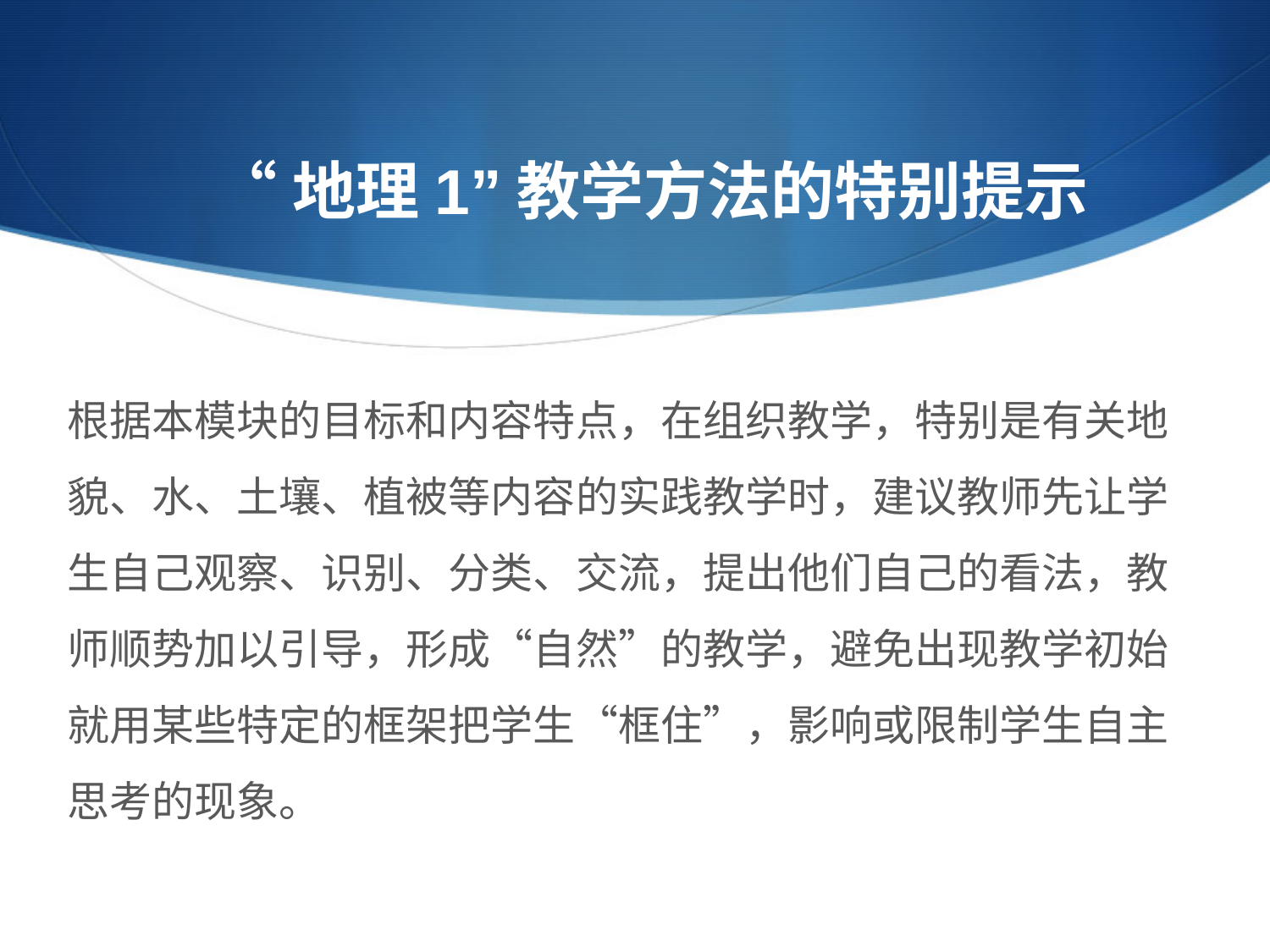

“地理1”教学方法的特别提示
根据本模块的目标和内容特点，在组织教学，特别是有关地貌、水、土壤、植被等内容的实践教学时，建议教师先让学生自己观察、识别、分类、交流，提出他们自己的看法，教师顺势加以引导，形成“自然”的教学，避免出现教学初始就用某些特定的框架把学生“框住”，影响或限制学生自主思考的现象。